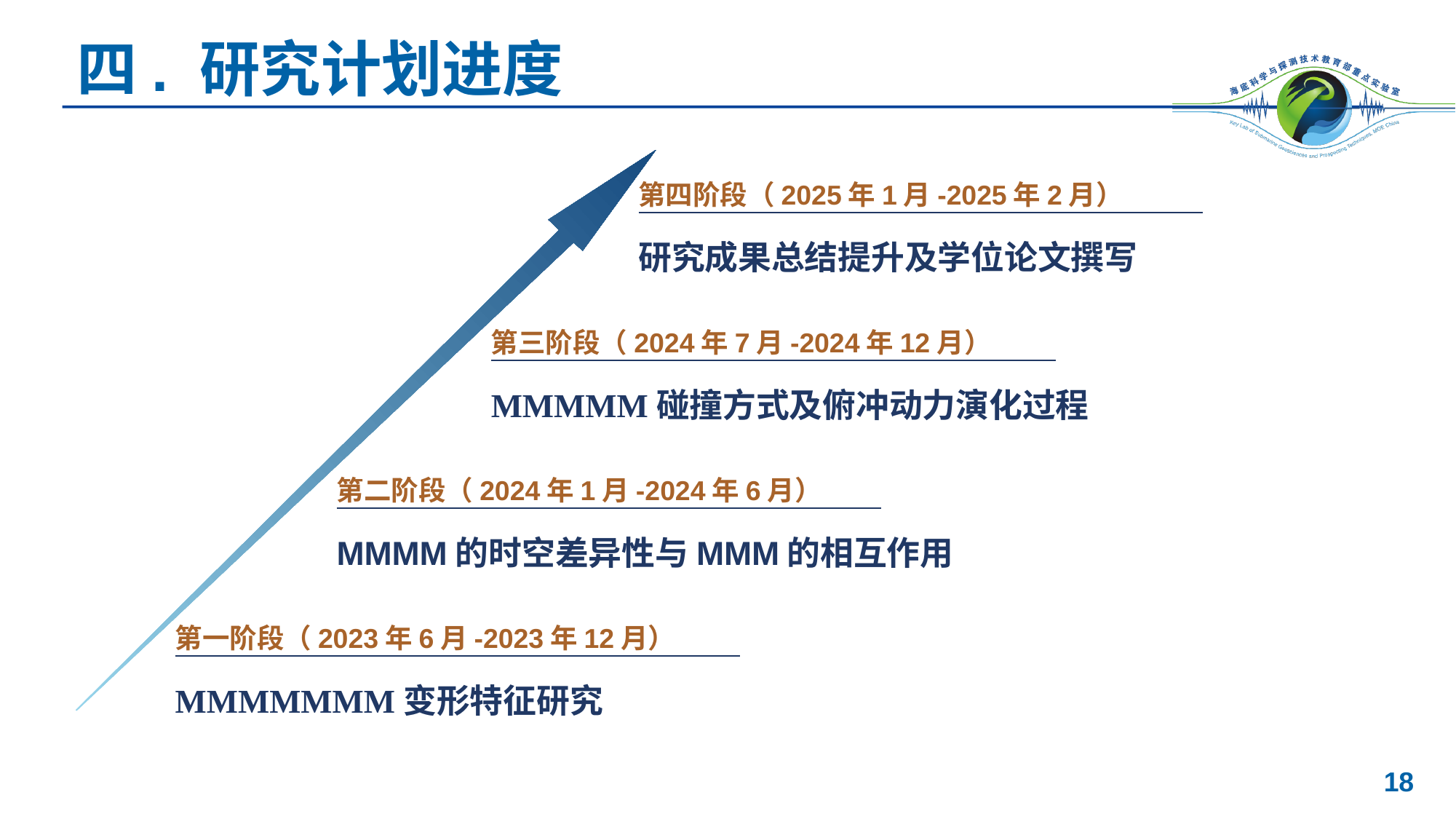

# 四. 研究计划进度
第四阶段（2025年1月-2025年2月）
研究成果总结提升及学位论文撰写
第三阶段（2024年7月-2024年12月）
MMMMM碰撞方式及俯冲动力演化过程

第二阶段（2024年1月-2024年6月）
MMMM的时空差异性与MMM的相互作用

第一阶段（2023年6月-2023年12月）
MMMMMMM变形特征研究
18